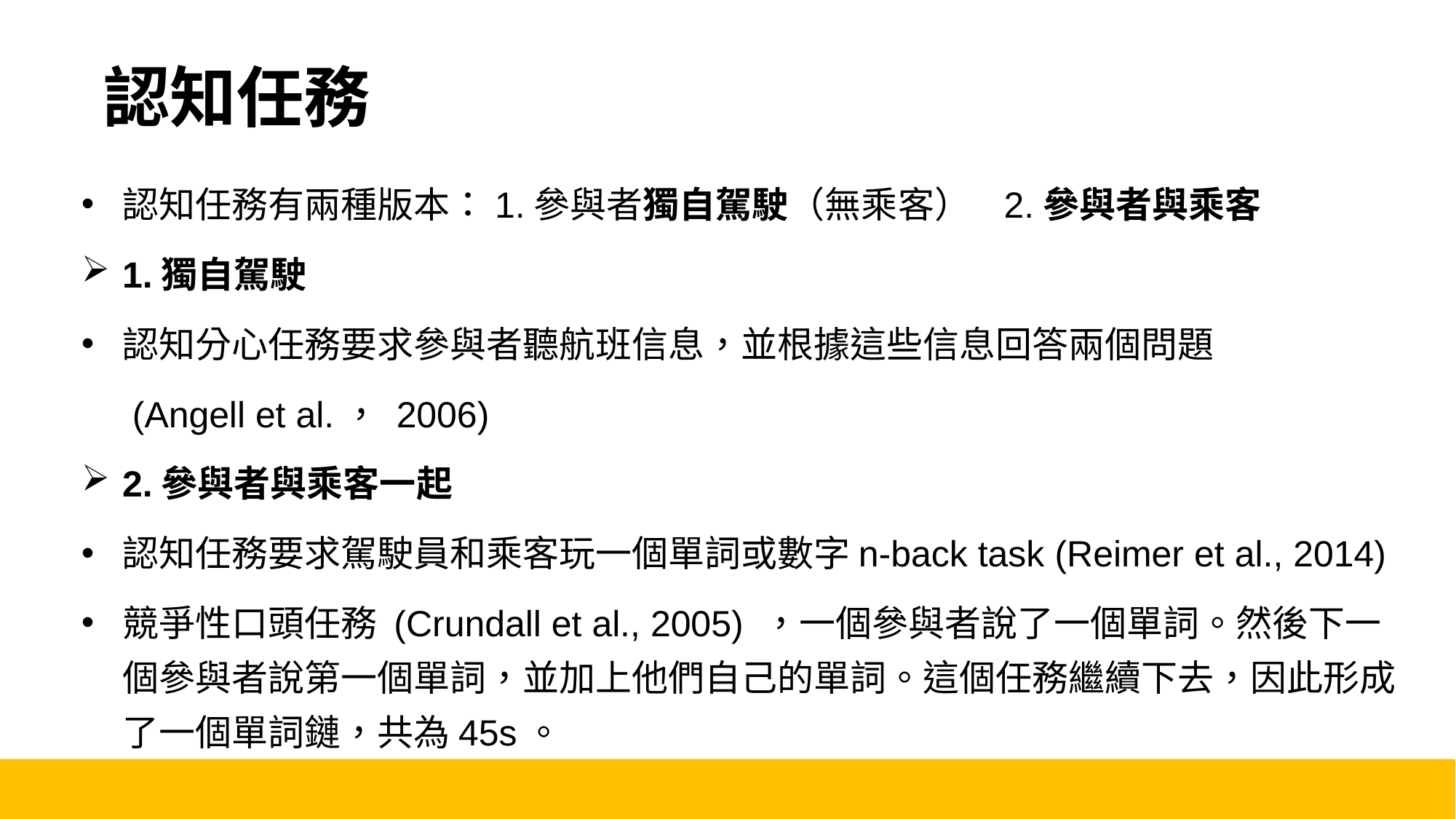

認知任務
認知任務有兩種版本：1.參與者獨自駕駛（無乘客）   2.參與者與乘客
1.獨自駕駛
認知分心任務要求參與者聽航班信息，並根據這些信息回答兩個問題
     (Angell et al.， 2006)
2.參與者與乘客一起
認知任務要求駕駛員和乘客玩一個單詞或數字n-back task (Reimer et al., 2014)
競爭性口頭任務 (Crundall et al., 2005) ，一個參與者說了一個單詞。然後下一個參與者說第一個單詞，並加上他們自己的單詞。這個任務繼續下去，因此形成了一個單詞鏈，共為45s。

10